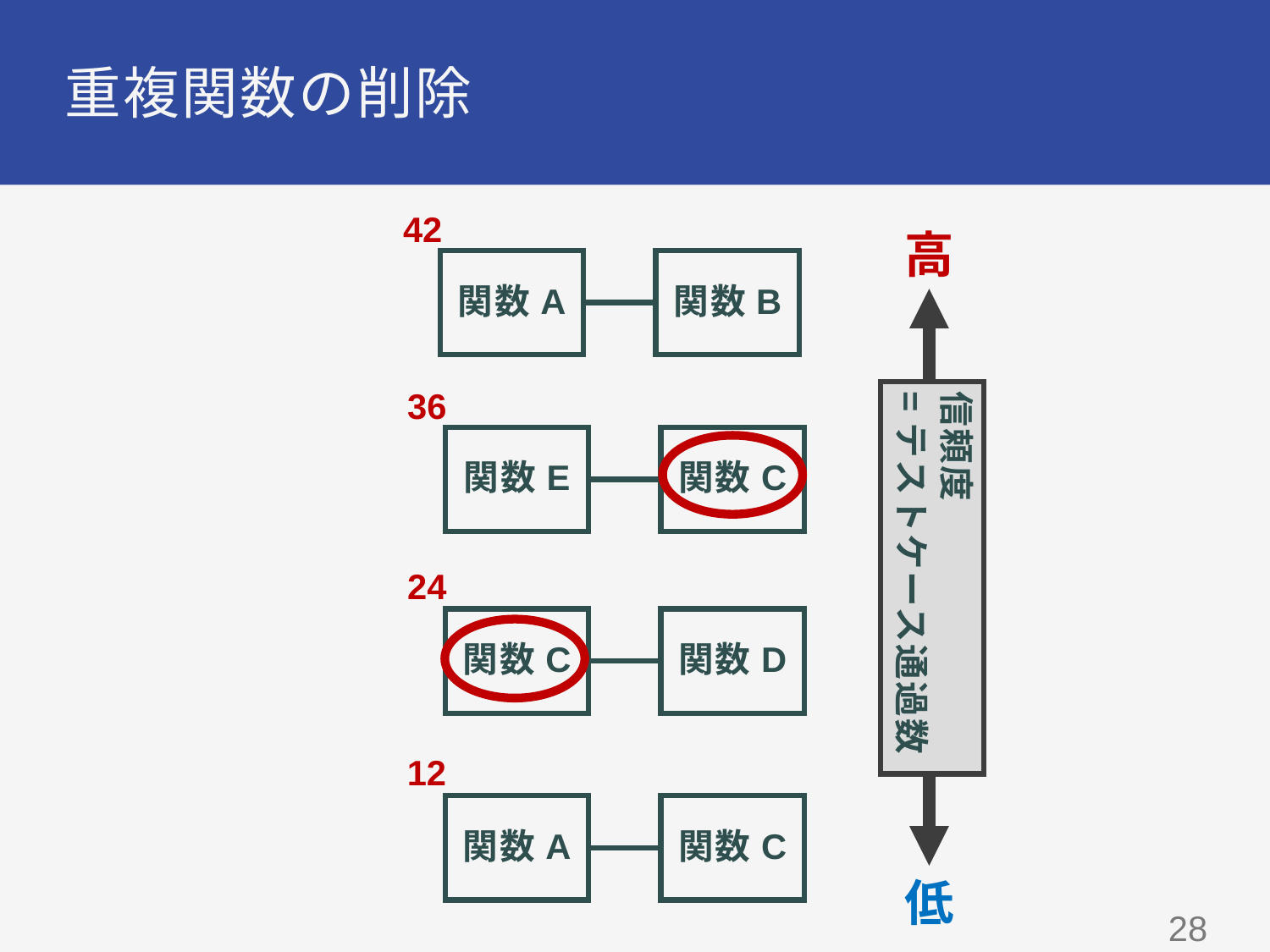

# 重複関数の削除
42
高
関数A
関数B
36
信頼度
=テストケース通過数
関数E
関数C

24
関数C
関数D

12
関数A
関数C
低
28